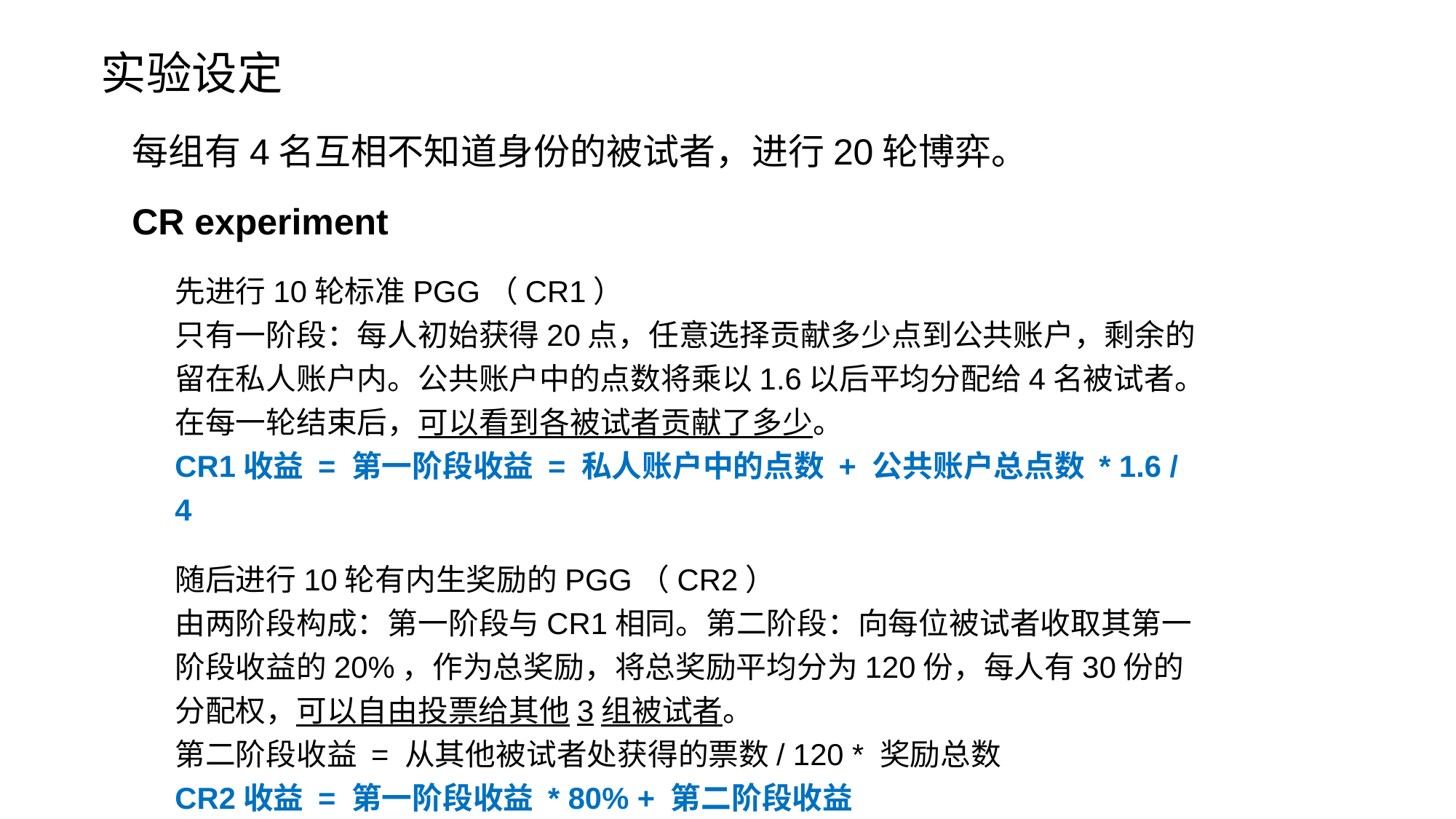

实验设定
每组有4名互相不知道身份的被试者，进行20轮博弈。
CR experiment

先进行10轮标准PGG（CR1）
只有一阶段：每人初始获得20点，任意选择贡献多少点到公共账户，剩余的留在私人账户内。公共账户中的点数将乘以1.6以后平均分配给4名被试者。
在每一轮结束后，可以看到各被试者贡献了多少。
CR1收益 = 第一阶段收益 = 私人账户中的点数 + 公共账户总点数 * 1.6 / 4

随后进行10轮有内生奖励的PGG（CR2）
由两阶段构成：第一阶段与CR1相同。第二阶段：向每位被试者收取其第一阶段收益的20%，作为总奖励，将总奖励平均分为120份，每人有30份的分配权，可以自由投票给其他3组被试者。
第二阶段收益 = 从其他被试者处获得的票数/ 120 * 奖励总数
CR2收益 = 第一阶段收益 * 80% + 第二阶段收益